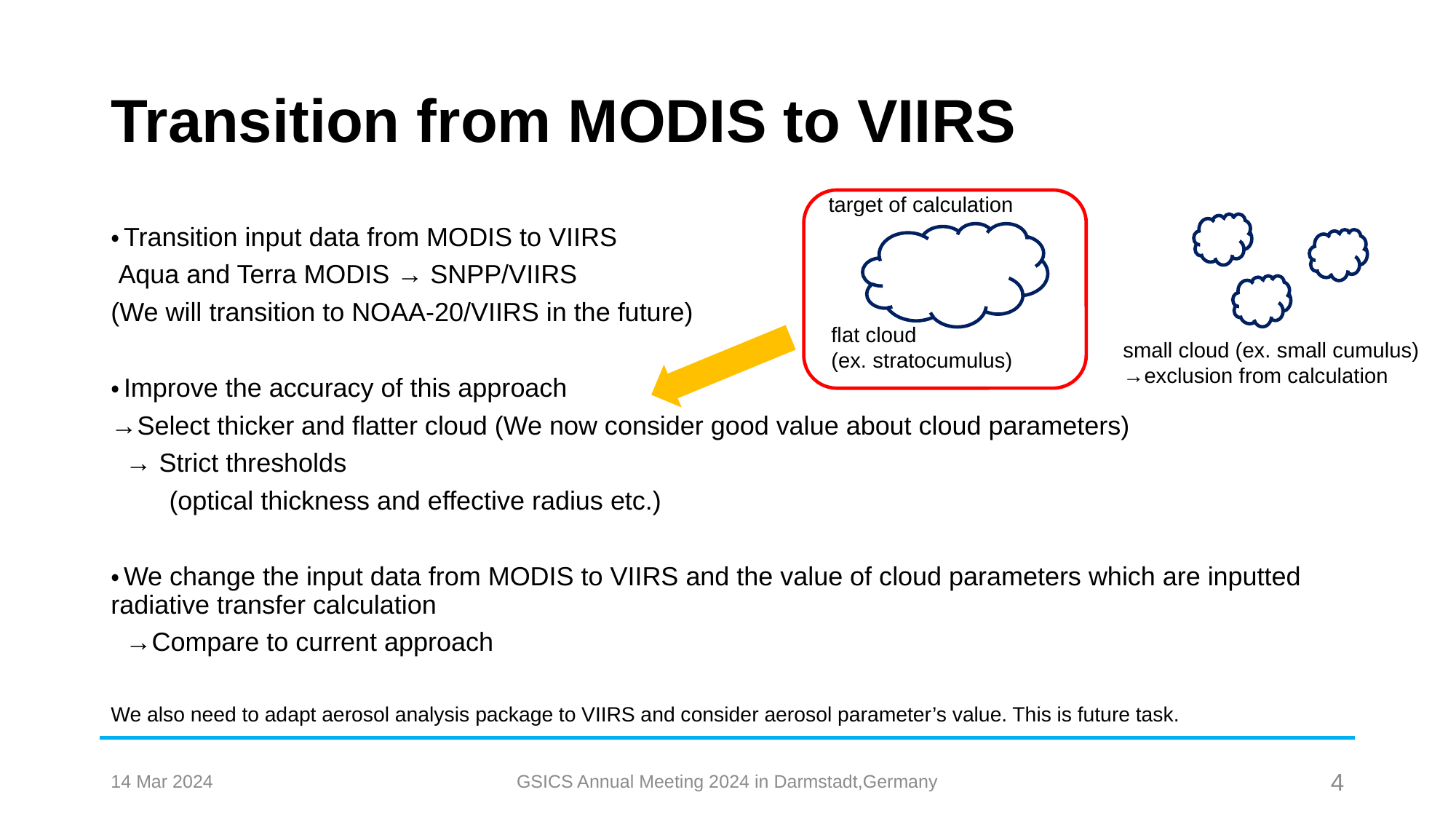

# Transition from MODIS to VIIRS
target of calculation

・Transition input data from MODIS to VIIRS
 Aqua and Terra MODIS → SNPP/VIIRS
(We will transition to NOAA-20/VIIRS in the future)

・Improve the accuracy of this approach
→Select thicker and flatter cloud (We now consider good value about cloud parameters)
  → Strict thresholds
        (optical thickness and effective radius etc.)

・We change the input data from MODIS to VIIRS and the value of cloud parameters which are inputted radiative transfer calculation
  →Compare to current approach

We also need to adapt aerosol analysis package to VIIRS and consider aerosol parameter’s value. This is future task.

flat cloud
(ex. stratocumulus)
small cloud (ex. small cumulus)
→exclusion from calculation

14 Mar 2024
GSICS Annual Meeting 2024 in Darmstadt,Germany
4